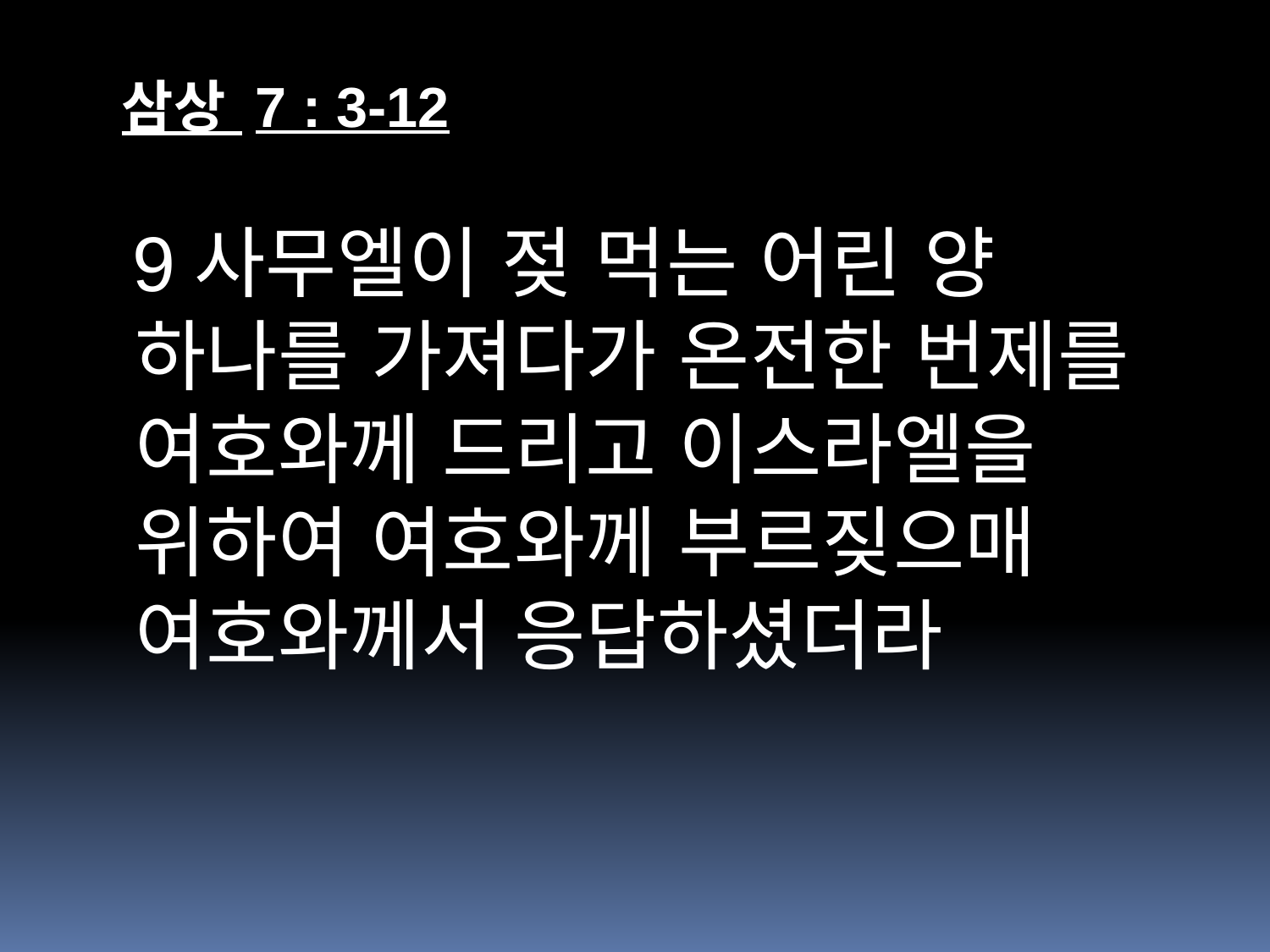

삼상 7 : 3-12

  9사무엘이 젖 먹는 어린 양 하나를 가져다가 온전한 번제를 여호와께 드리고 이스라엘을 위하여 여호와께 부르짖으매 여호와께서 응답하셨더라